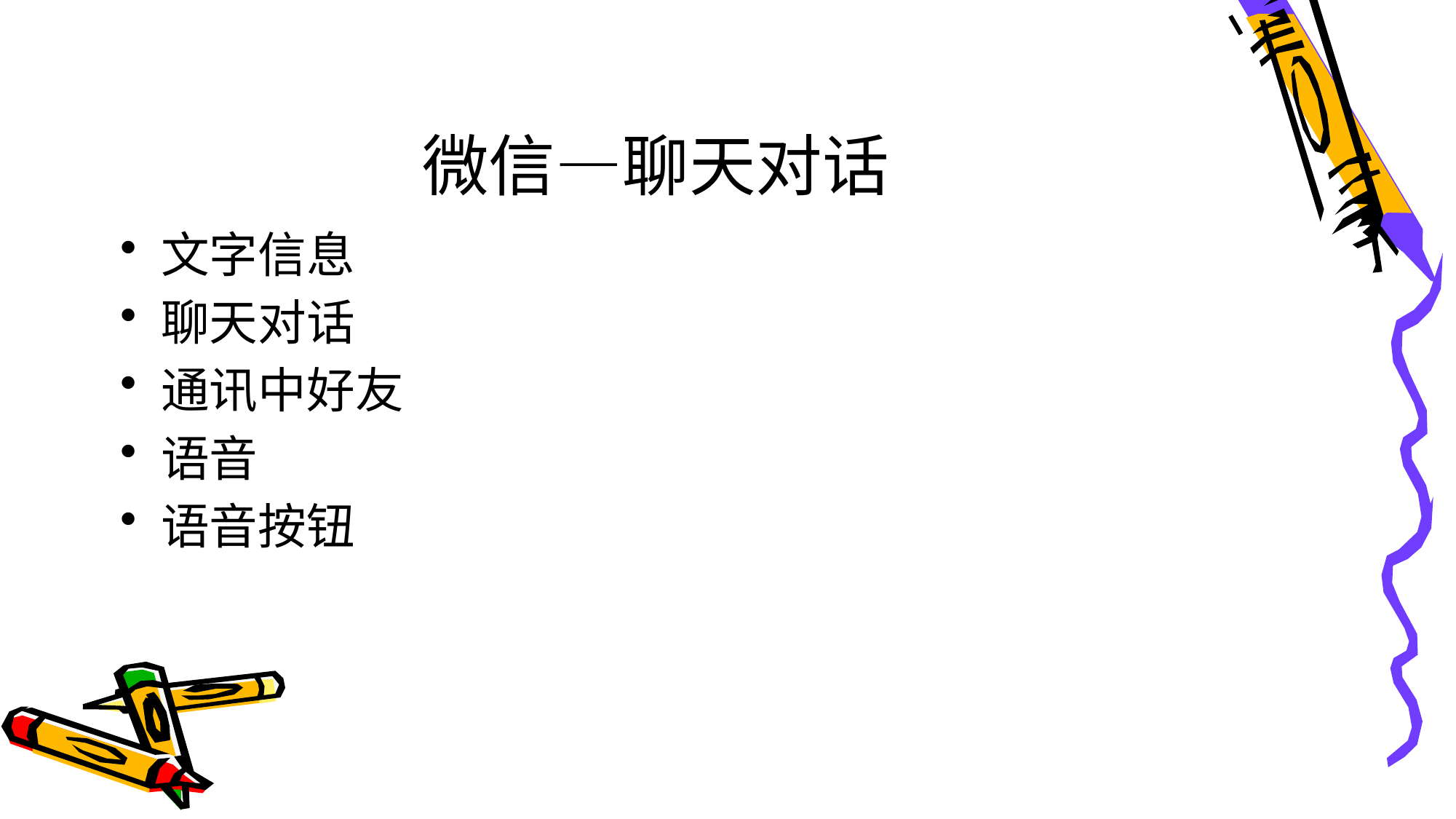

# 微信—聊天对话
文字信息
聊天对话
通讯中好友
语音
语音按钮